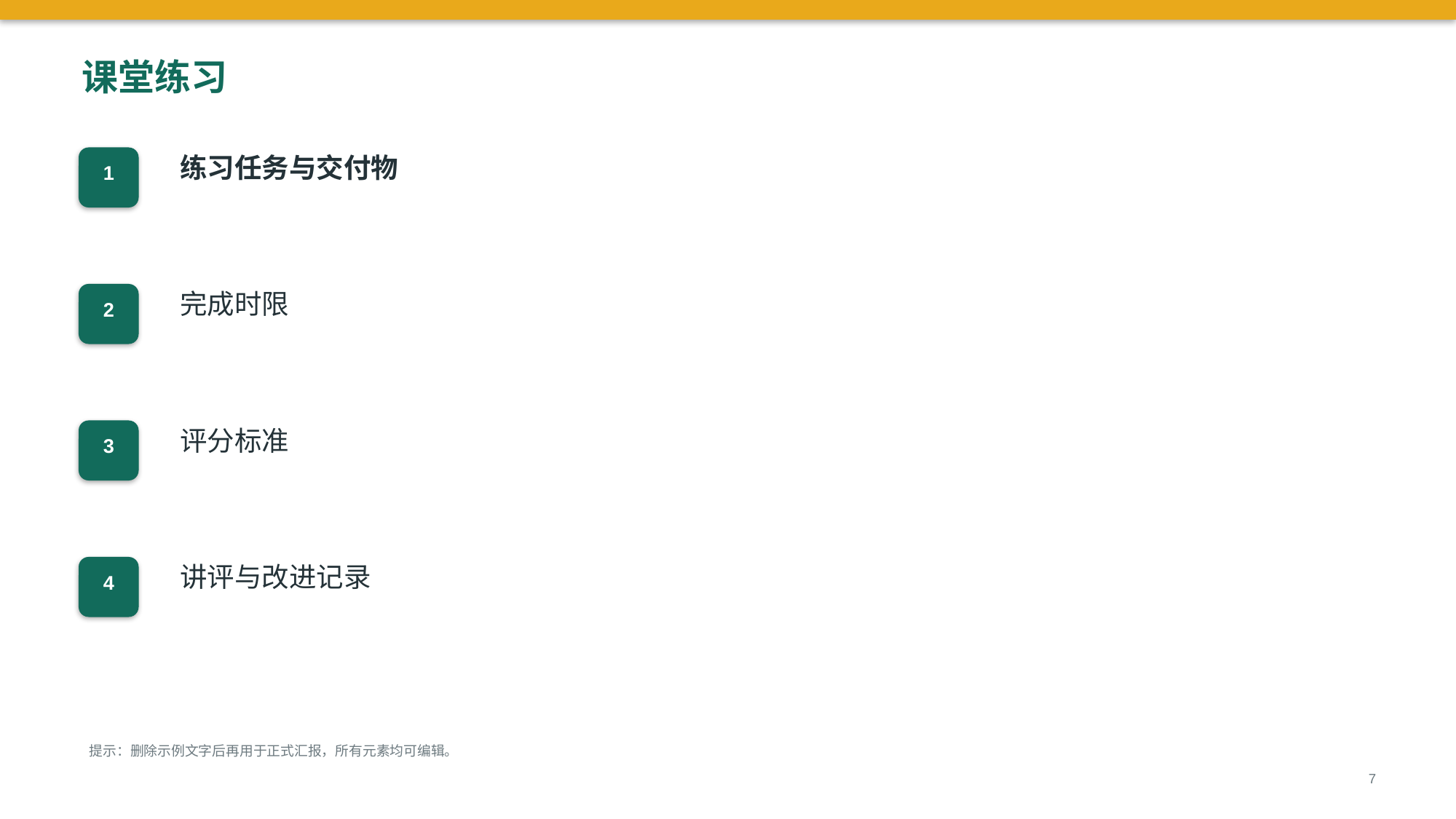

课堂练习
练习任务与交付物

1
完成时限

2
评分标准

3
讲评与改进记录

4
提示：删除示例文字后再用于正式汇报，所有元素均可编辑。
7